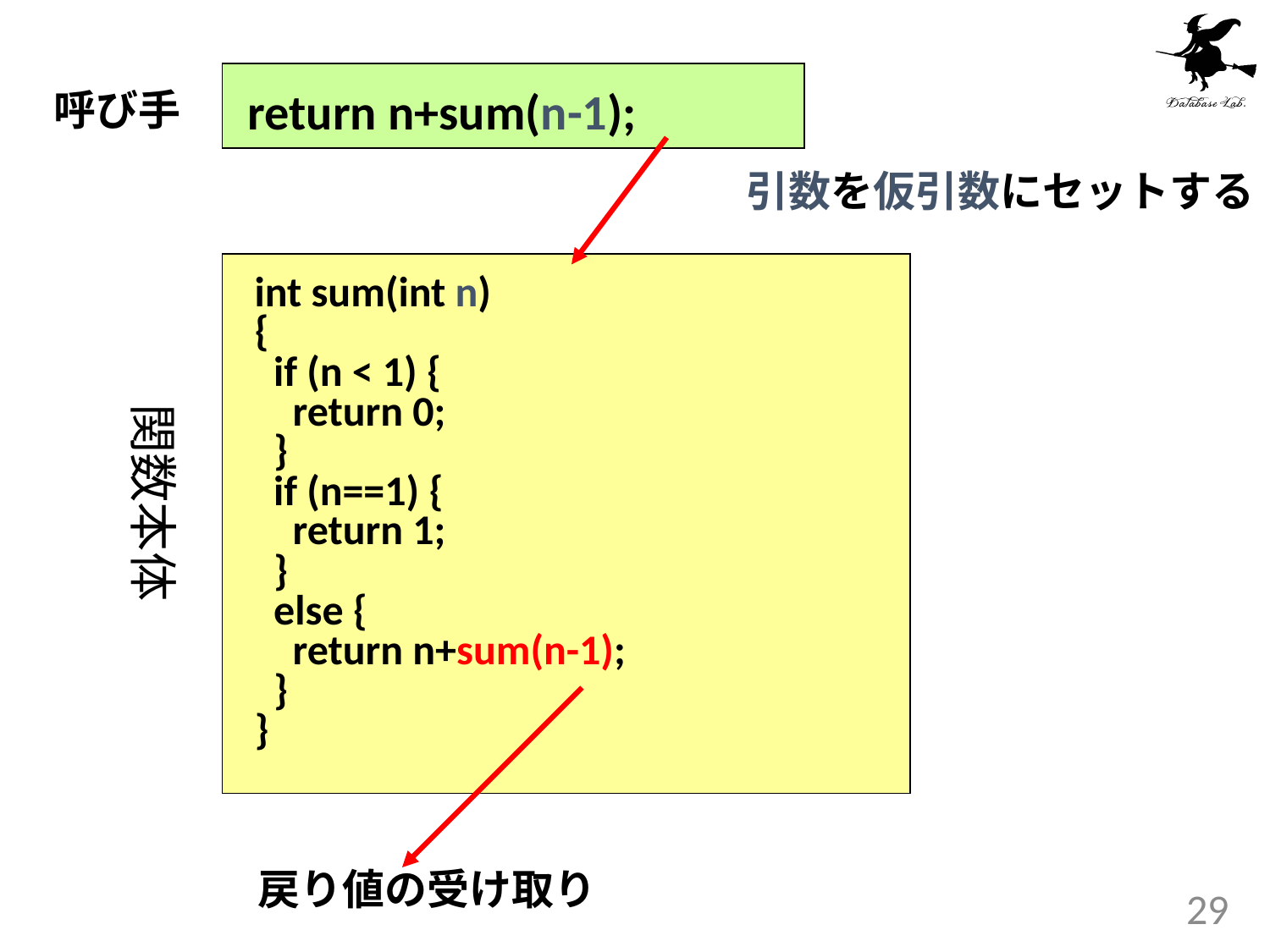

return n+sum(n-1);
呼び手

引数を仮引数にセットする

int sum(int n)
{
  if (n < 1) {
    return 0;
  }
  if (n==1) {
    return 1;
  }
  else {
    return n+sum(n-1);
  }
}
関数本体

戻り値の受け取り
29